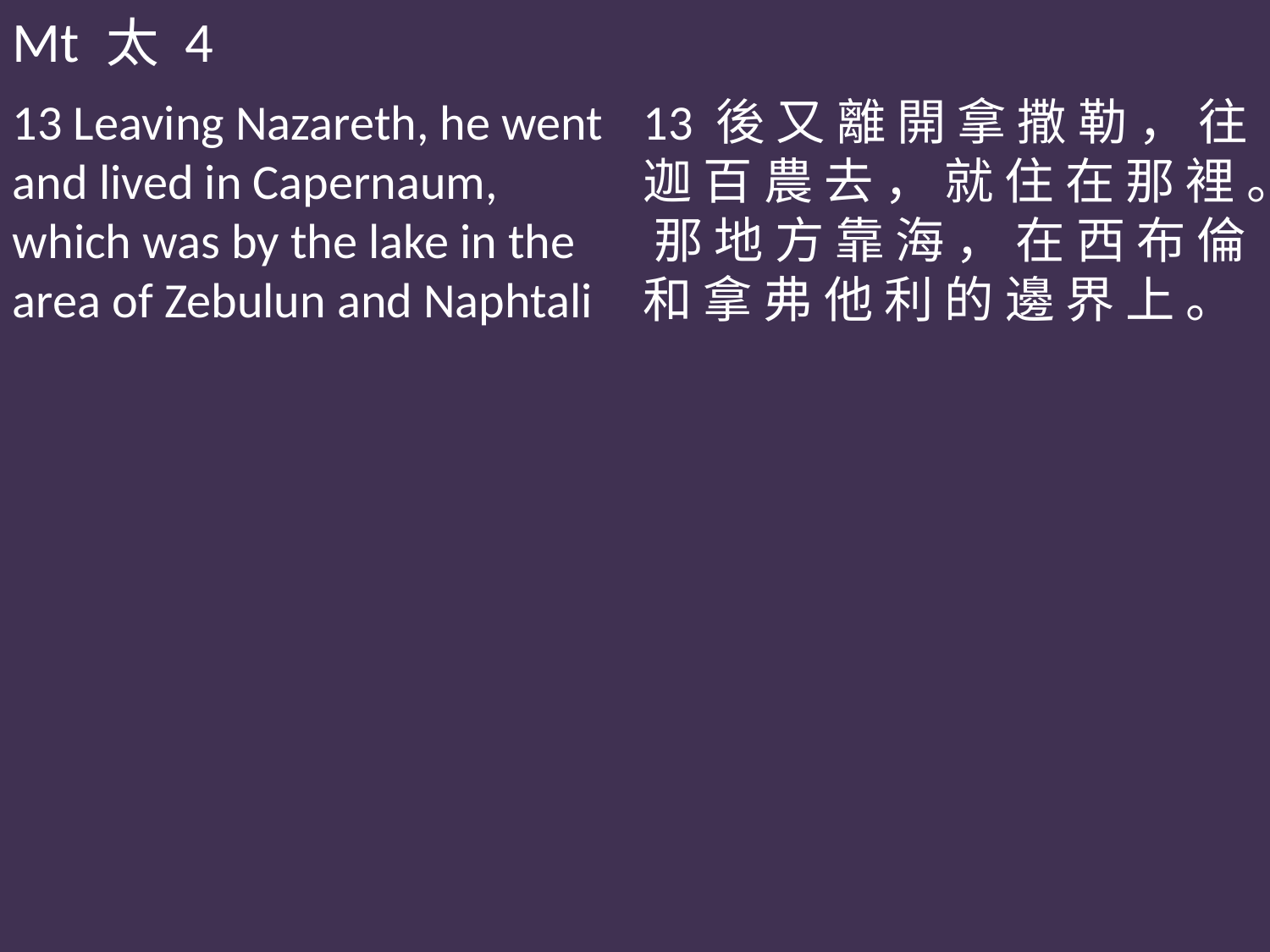

Mt 太 4
13 Leaving Nazareth, he went and lived in Capernaum, which was by the lake in the area of Zebulun and Naphtali
13 後 又 離 開 拿 撒 勒 ， 往 迦 百 農 去 ， 就 住 在 那 裡 。 那 地 方 靠 海 ， 在 西 布 倫 和 拿 弗 他 利 的 邊 界 上 。